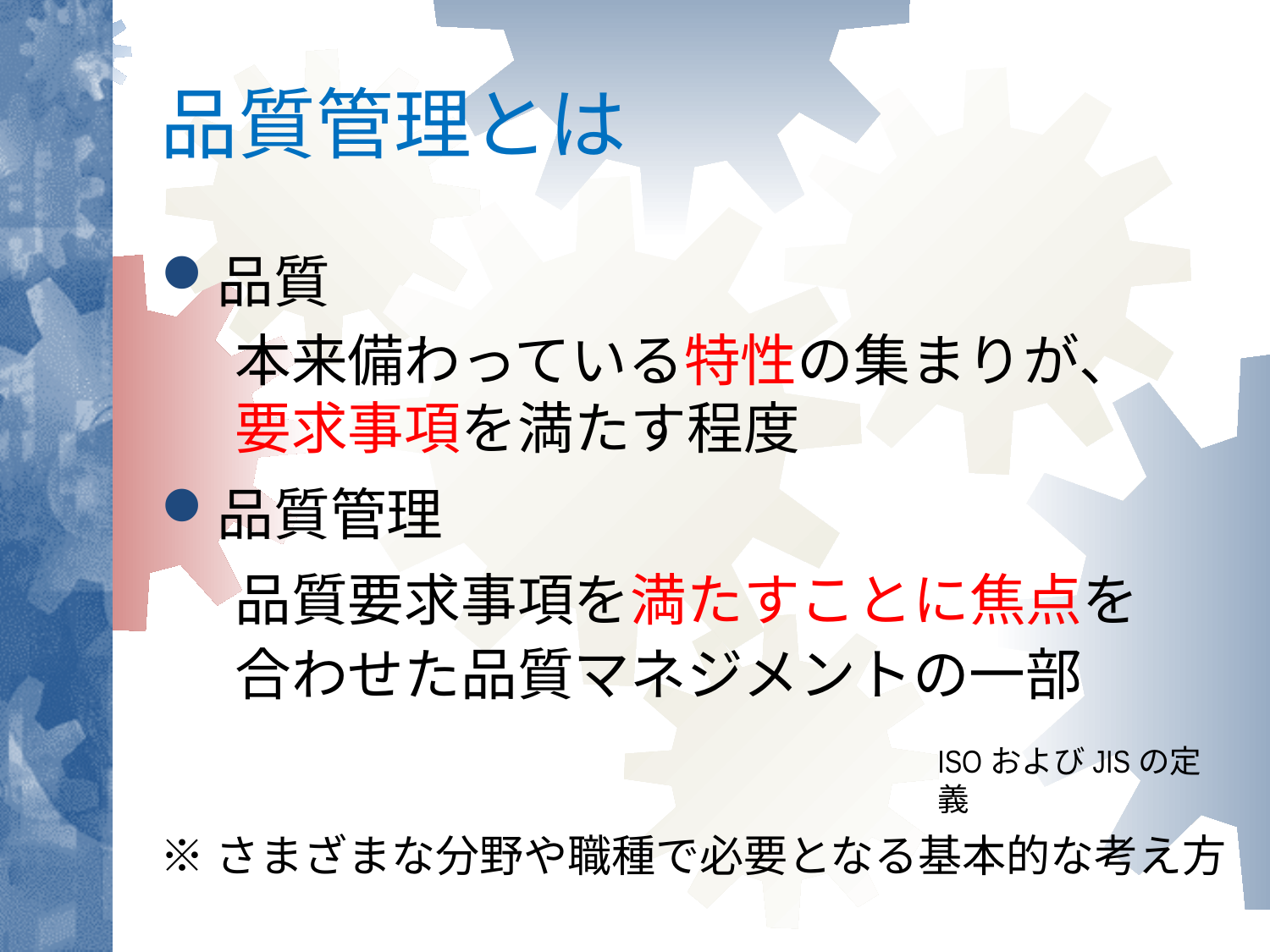

品質管理とは
品質
本来備わっている特性の集まりが、　要求事項を満たす程度
品質管理
品質要求事項を満たすことに焦点を　合わせた品質マネジメントの一部

※さまざまな分野や職種で必要となる基本的な考え方
ISOおよびJISの定義